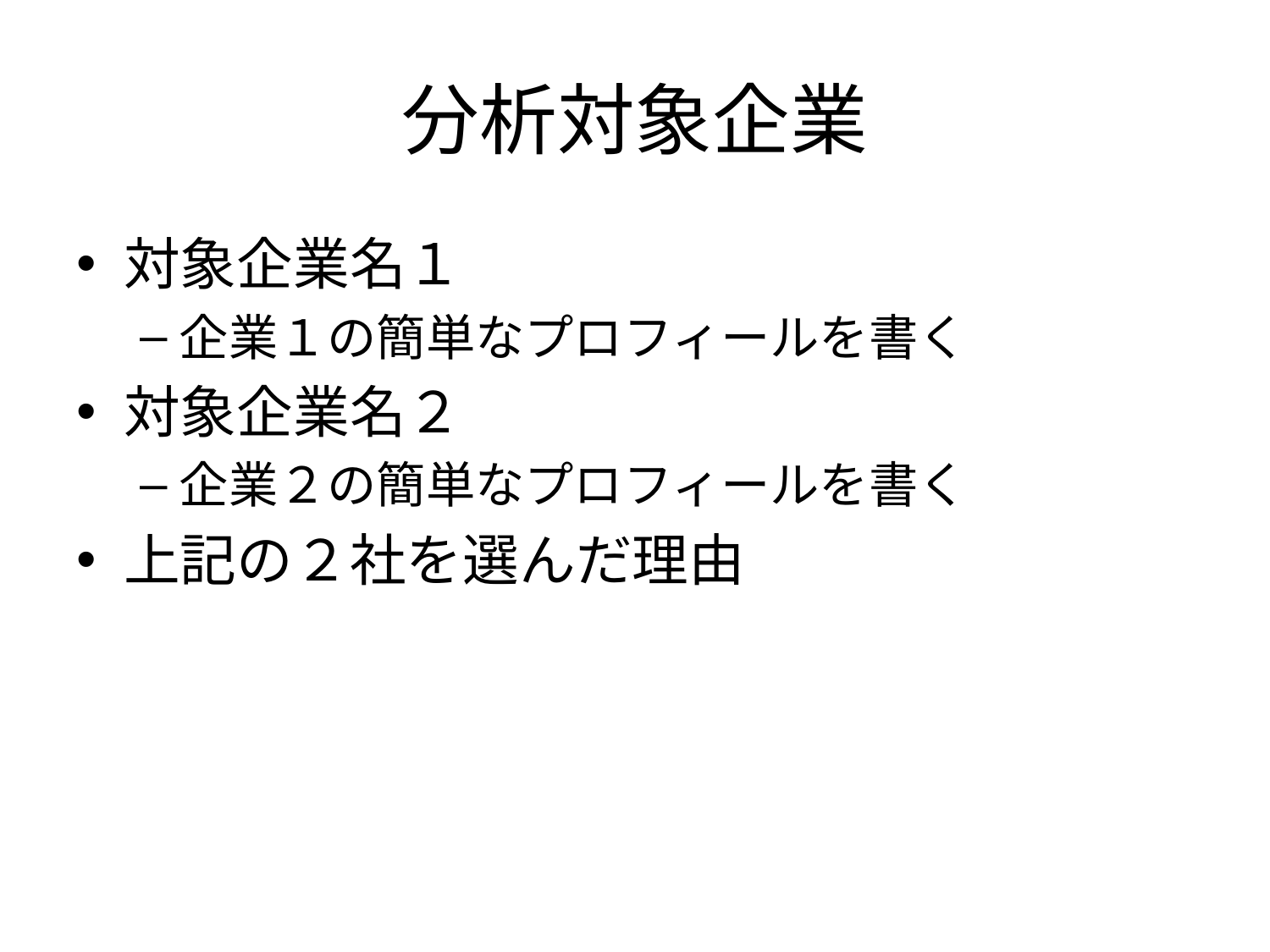

# 分析対象企業
対象企業名１
企業１の簡単なプロフィールを書く
対象企業名２
企業２の簡単なプロフィールを書く
上記の２社を選んだ理由